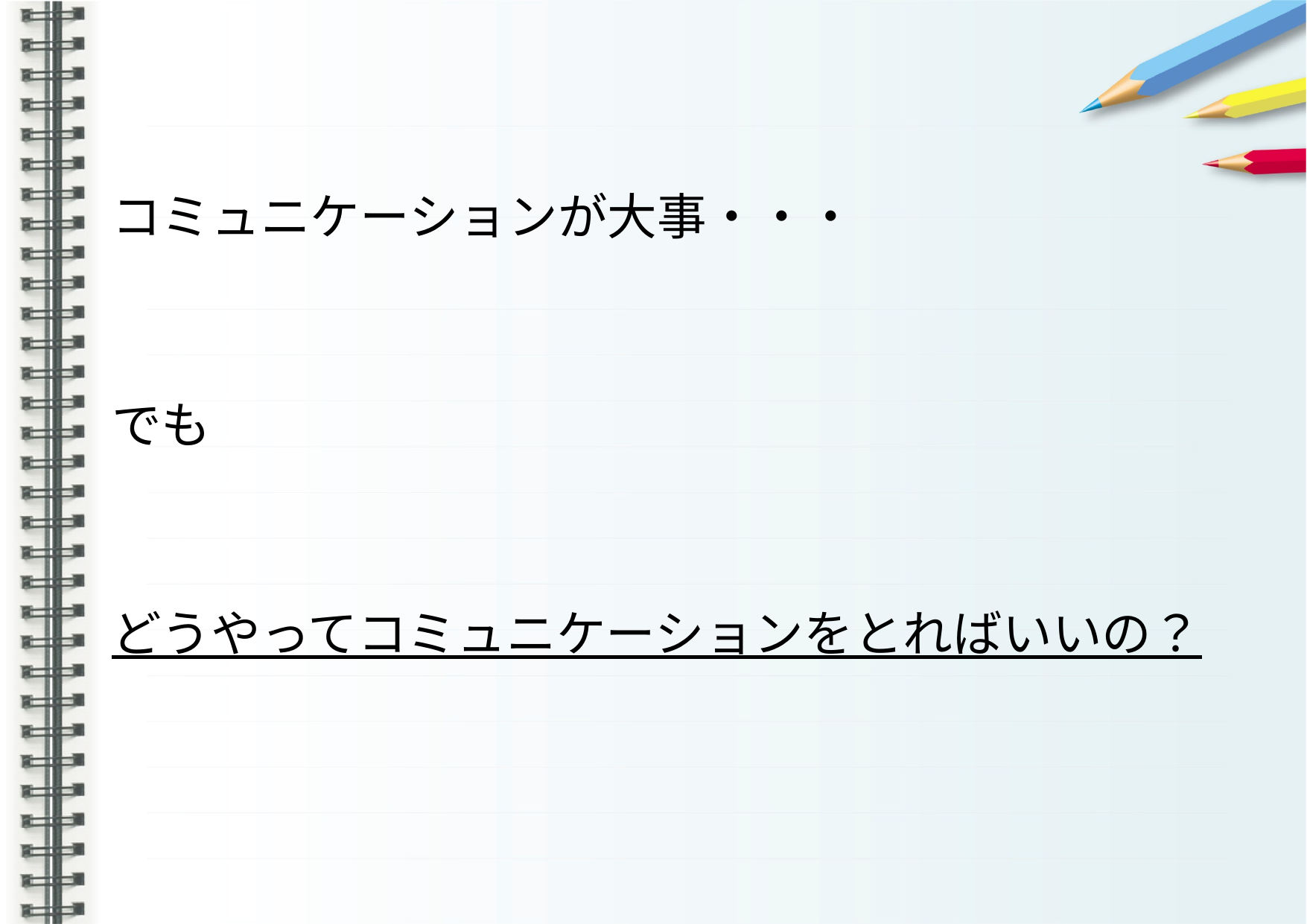

#
コミュニケーションが大事・・・

でも

どうやってコミュニケーションをとればいいの？